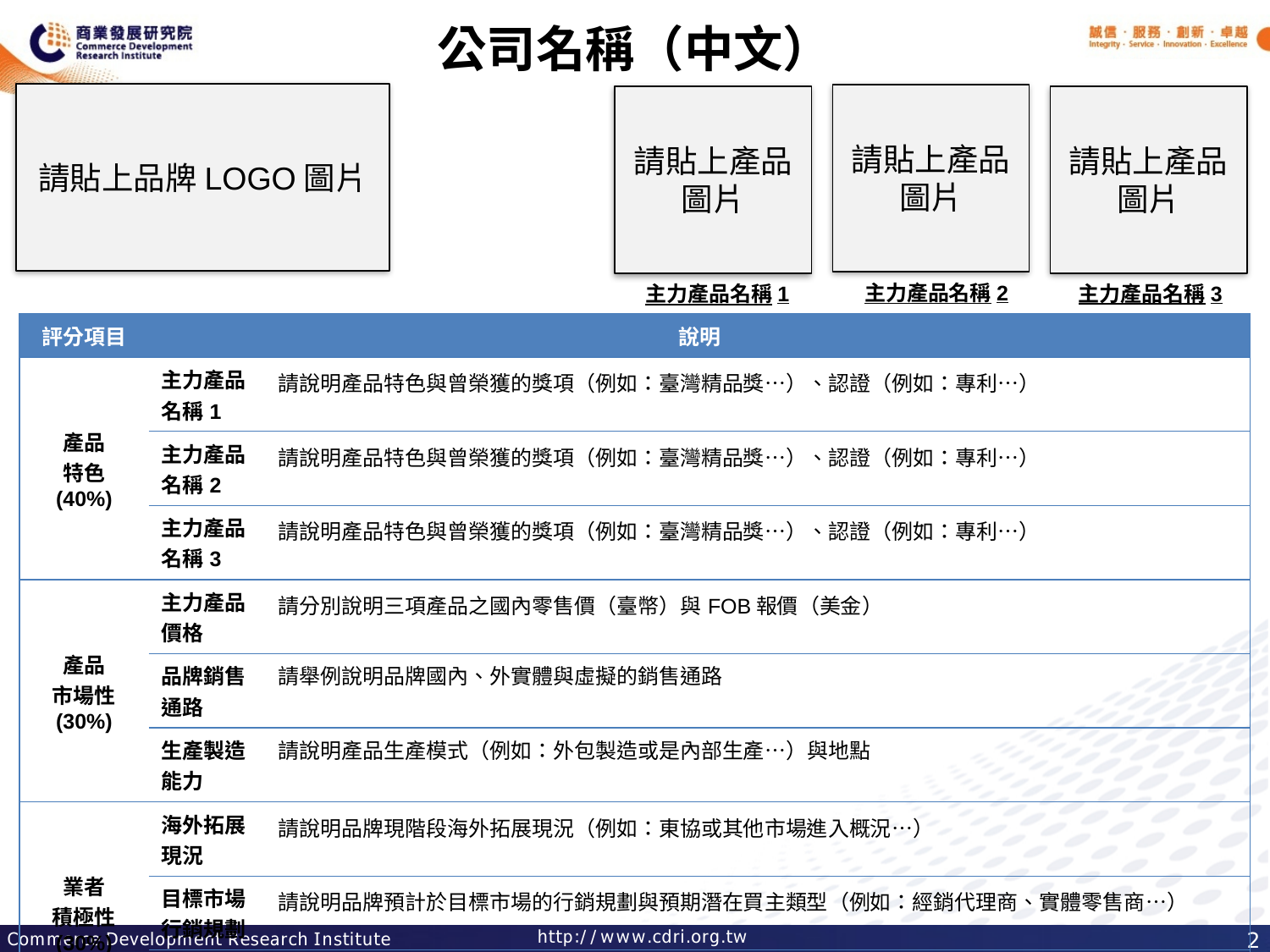

# 公司名稱（中文）
請貼上品牌LOGO圖片
請貼上產品圖片
請貼上產品圖片
請貼上產品圖片
主力產品名稱2
主力產品名稱3
主力產品名稱1
| 評分項目 | 說明 |  |
| --- | --- | --- |
| 產品 特色 (40%) | 主力產品名稱1 | 請說明產品特色與曾榮獲的獎項（例如：臺灣精品獎…）、認證（例如：專利…） |
|  | 主力產品名稱2 | 請說明產品特色與曾榮獲的獎項（例如：臺灣精品獎…）、認證（例如：專利…） |
|  | 主力產品名稱3 | 請說明產品特色與曾榮獲的獎項（例如：臺灣精品獎…）、認證（例如：專利…） |
| 產品 市場性 (30%) | 主力產品價格 | 請分別說明三項產品之國內零售價（臺幣）與FOB報價（美金） |
|  | 品牌銷售通路 | 請舉例說明品牌國內、外實體與虛擬的銷售通路 |
|  | 生產製造能力 | 請說明產品生產模式（例如：外包製造或是內部生產…）與地點 |
| 業者 積極性 (30%) | 海外拓展現況 | 請說明品牌現階段海外拓展現況（例如：東協或其他市場進入概況…） |
|  | 目標市場行銷規劃 | 請說明品牌預計於目標市場的行銷規劃與預期潛在買主類型（例如：經銷代理商、實體零售商…） |
|  | 認驗證與獎項 | 請說明貴公司曾榮獲的其他相關獎項（例如：國家磐石獎、小巨人獎…） |
|  |
| --- |
2